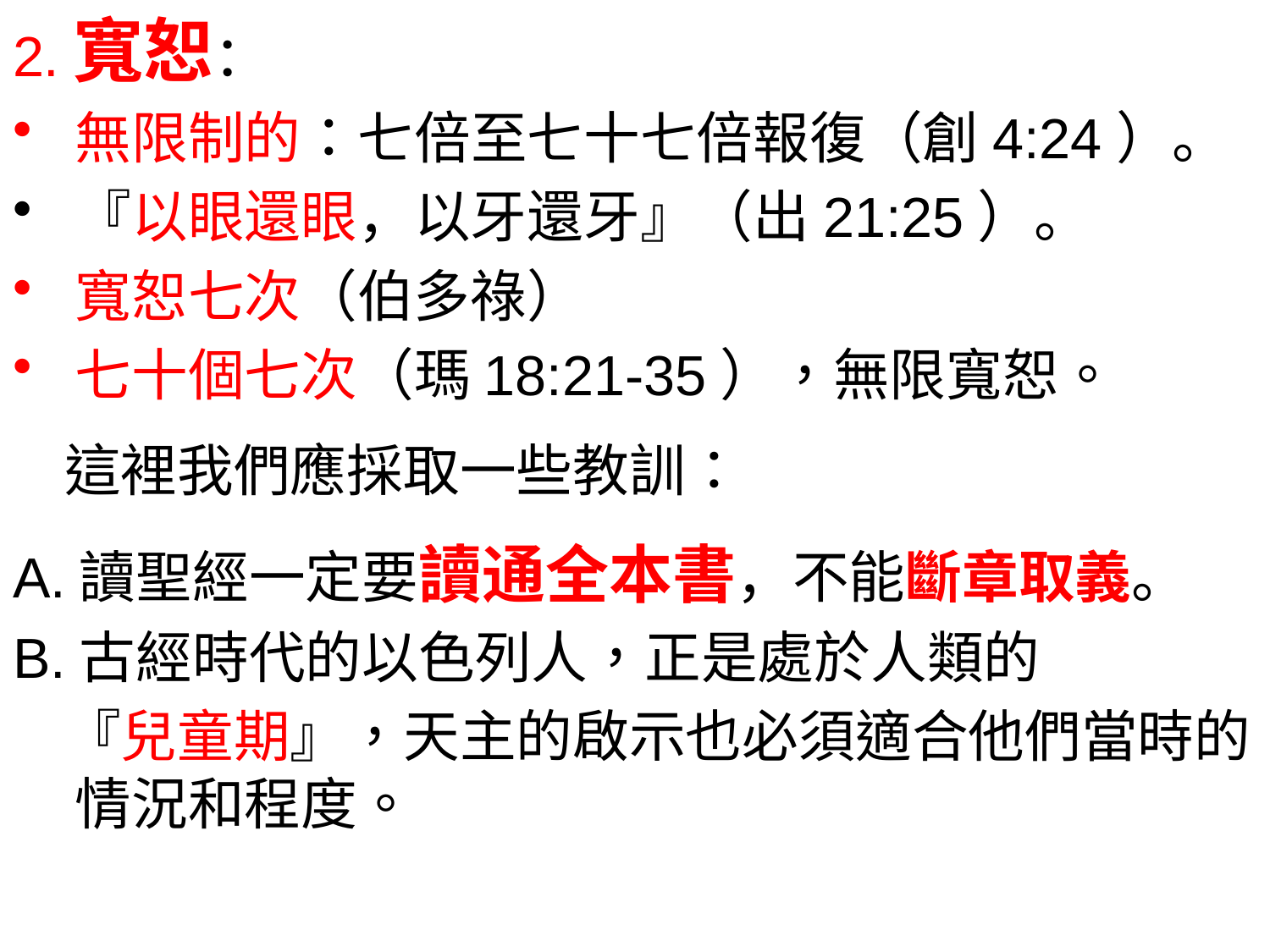

2.寬恕：
無限制的：七倍至七十七倍報復（創4:24）。
『以眼還眼，以牙還牙』（出21:25）。
寬恕七次（伯多祿）
七十個七次（瑪18:21-35），無限寬恕。
   這裡我們應採取一些教訓：
A.讀聖經一定要讀通全本書，不能斷章取義。
B.古經時代的以色列人，正是處於人類的
   『兒童期』，天主的啟示也必須適合他們當時的情況和程度。